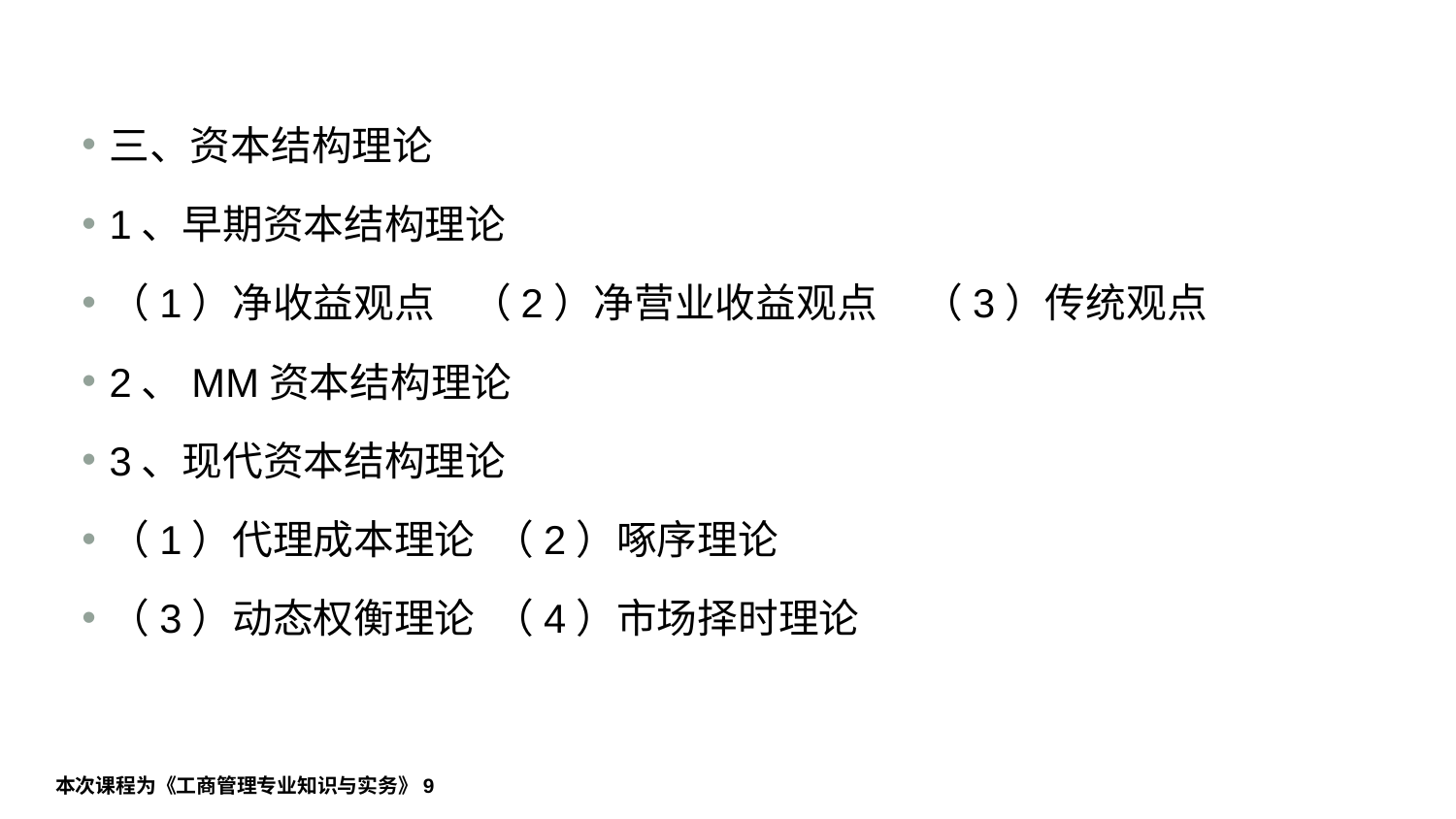

#
三、资本结构理论
1、早期资本结构理论
（1）净收益观点    （2）净营业收益观点     （3）传统观点
2、MM资本结构理论
3、现代资本结构理论
（1）代理成本理论  （2）啄序理论
（3）动态权衡理论  （4）市场择时理论